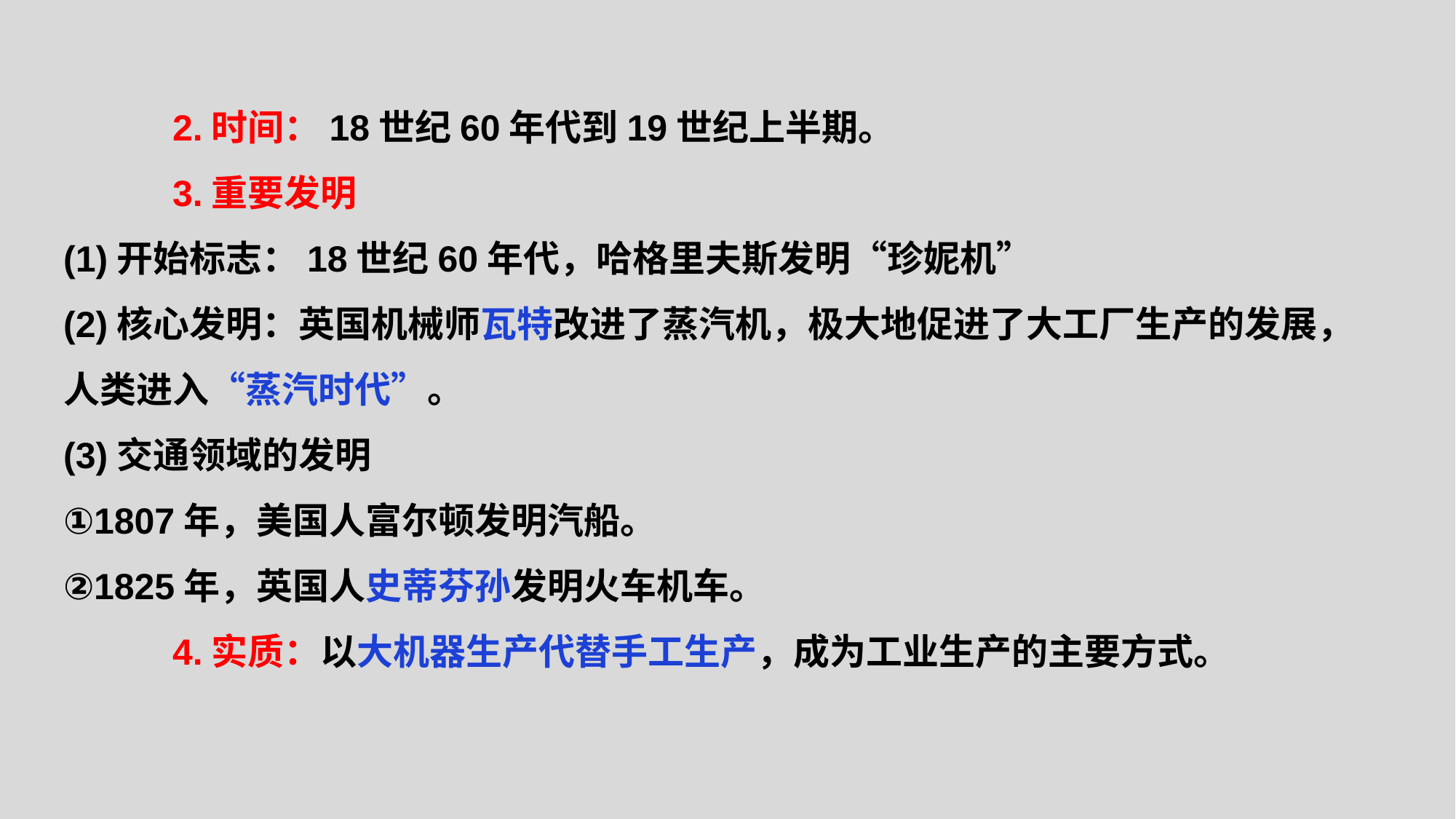

2.时间：18世纪60年代到19世纪上半期。
	3.重要发明
(1)开始标志：18世纪60年代，哈格里夫斯发明“珍妮机”
(2)核心发明：英国机械师瓦特改进了蒸汽机，极大地促进了大工厂生产的发展，人类进入“蒸汽时代”。
(3)交通领域的发明
①1807年，美国人富尔顿发明汽船。
②1825年，英国人史蒂芬孙发明火车机车。
	4.实质：以大机器生产代替手工生产，成为工业生产的主要方式。